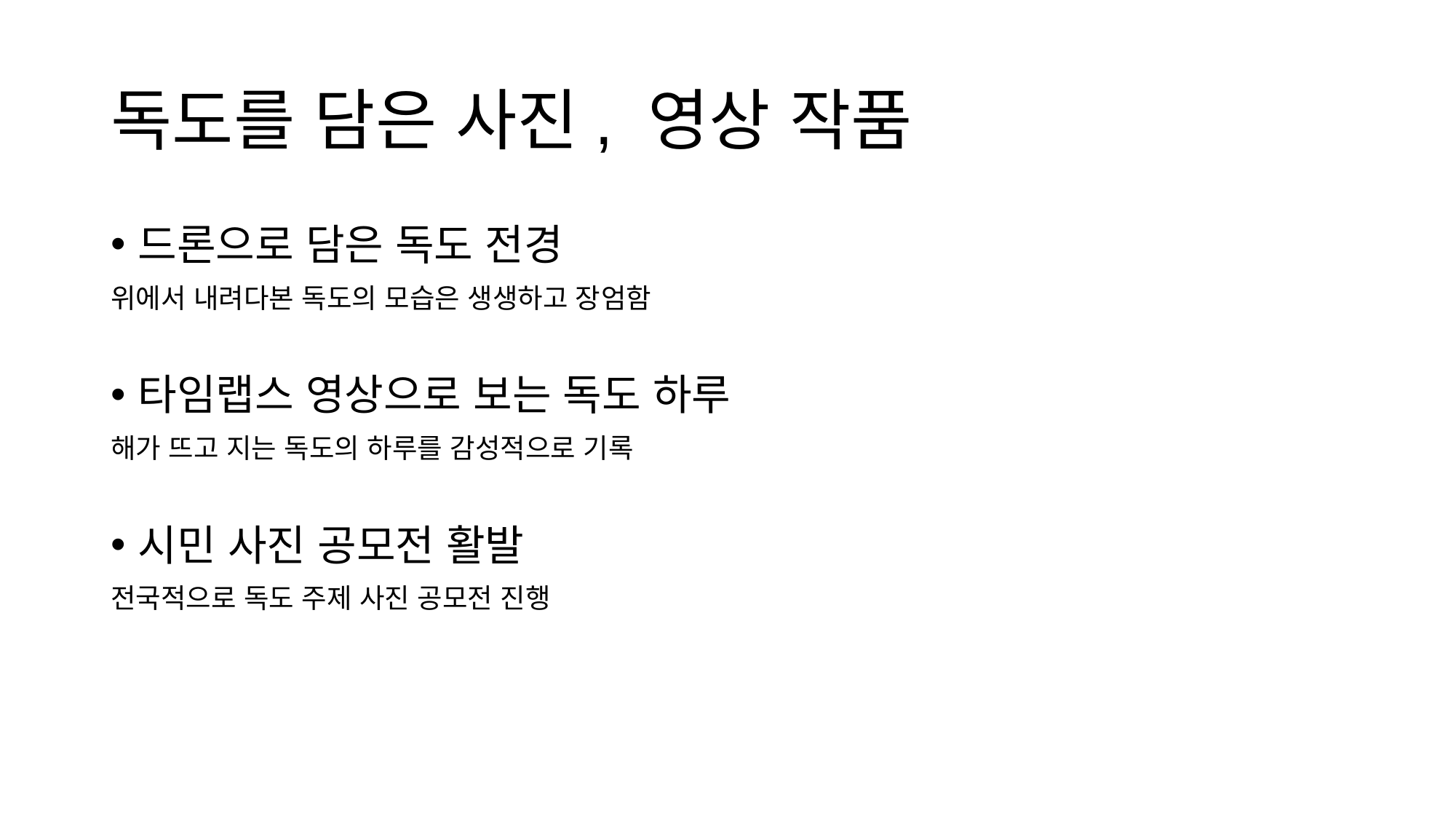

# 독도를 담은 사진, 영상 작품
드론으로 담은 독도 전경
위에서 내려다본 독도의 모습은 생생하고 장엄함

타임랩스 영상으로 보는 독도 하루
해가 뜨고 지는 독도의 하루를 감성적으로 기록

시민 사진 공모전 활발
전국적으로 독도 주제 사진 공모전 진행